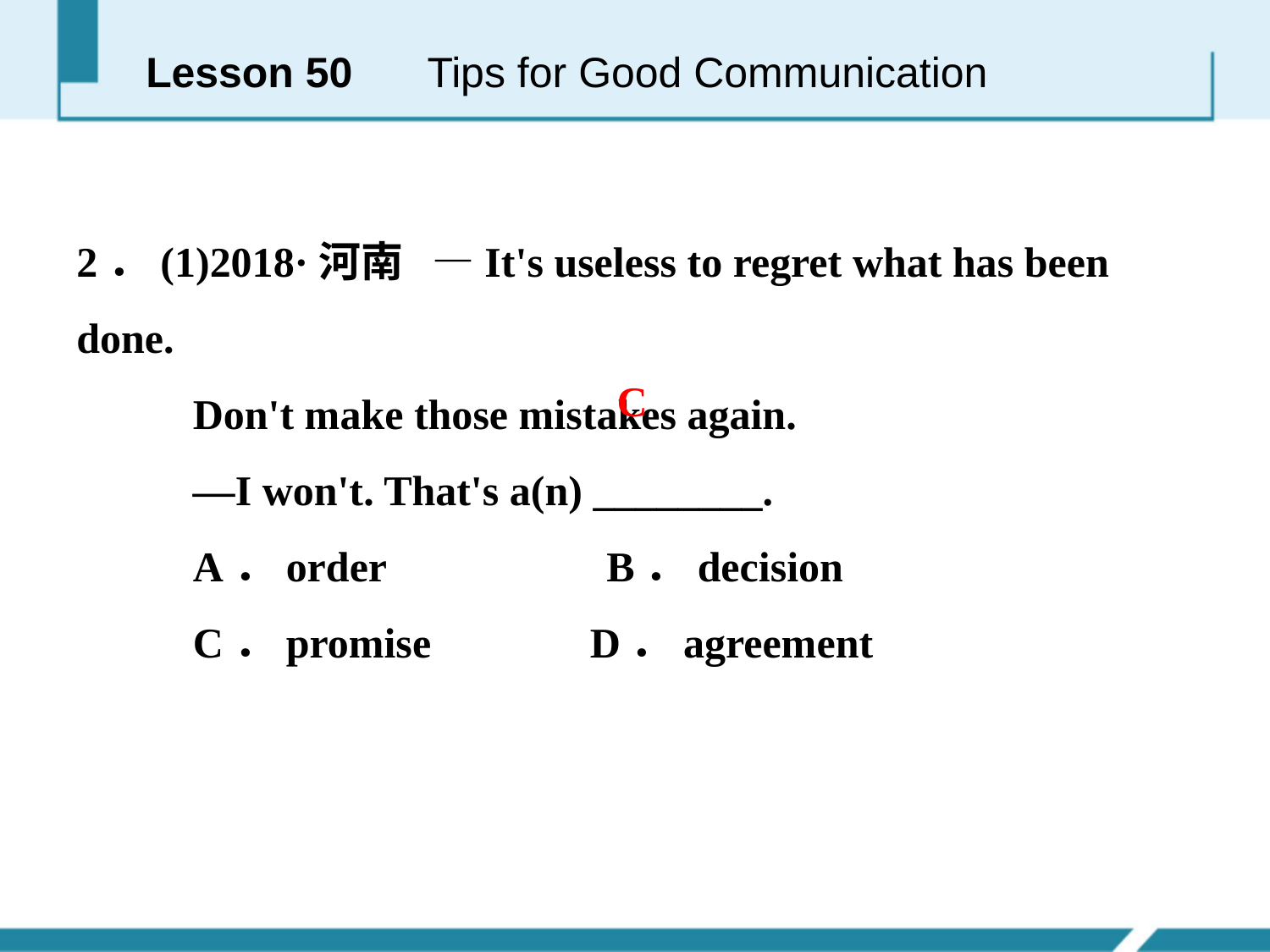

Lesson 50 　Tips for Good Communication
2．(1)2018·河南   —It's useless to regret what has been done.
           Don't make those mistakes again.
           —I won't. That's a(n) ________.
           A．order　　            B．decision
           C．promise               D．agreement
C